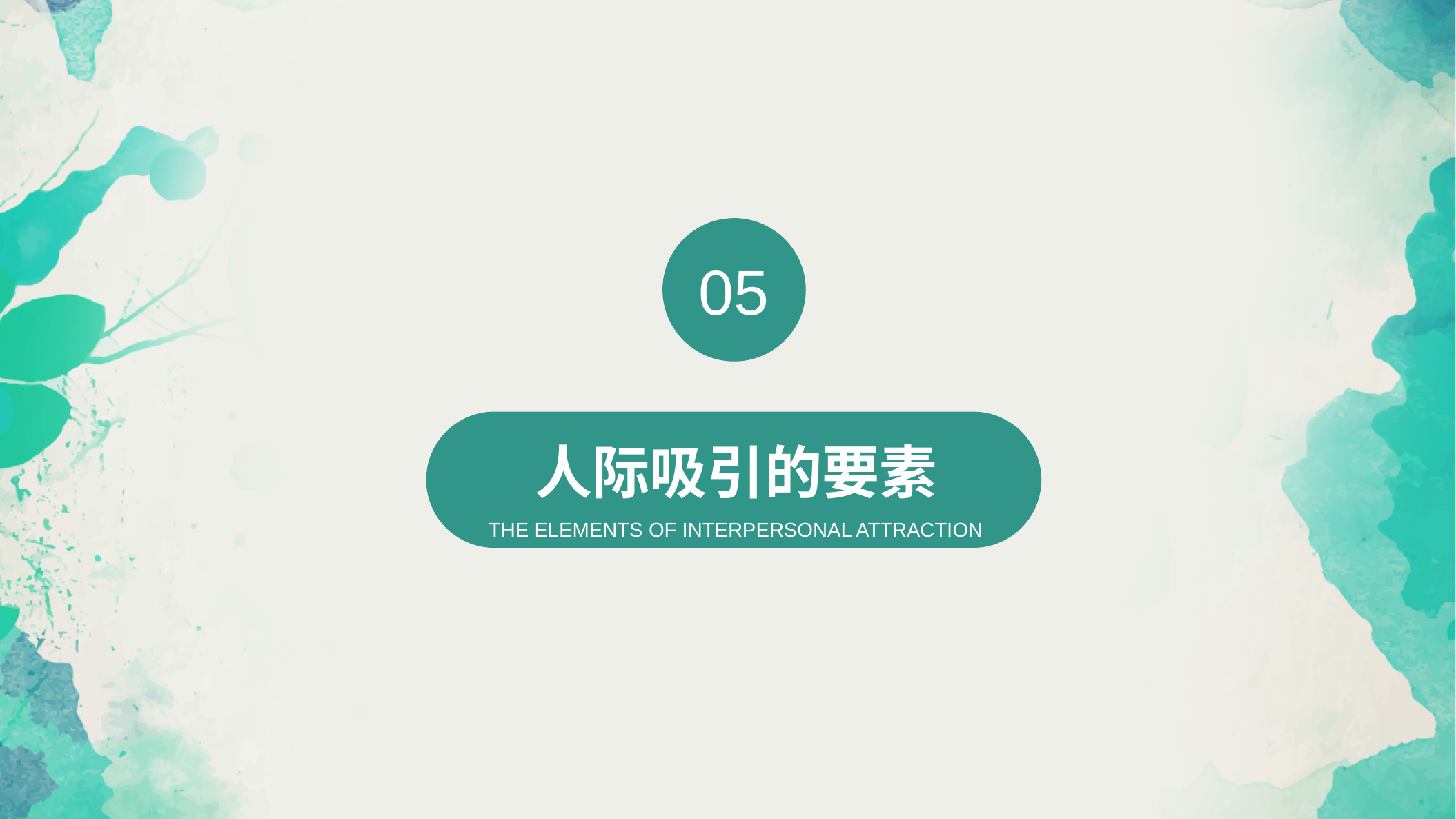

05
人际吸引的要素
THE ELEMENTS OF INTERPERSONAL ATTRACTION